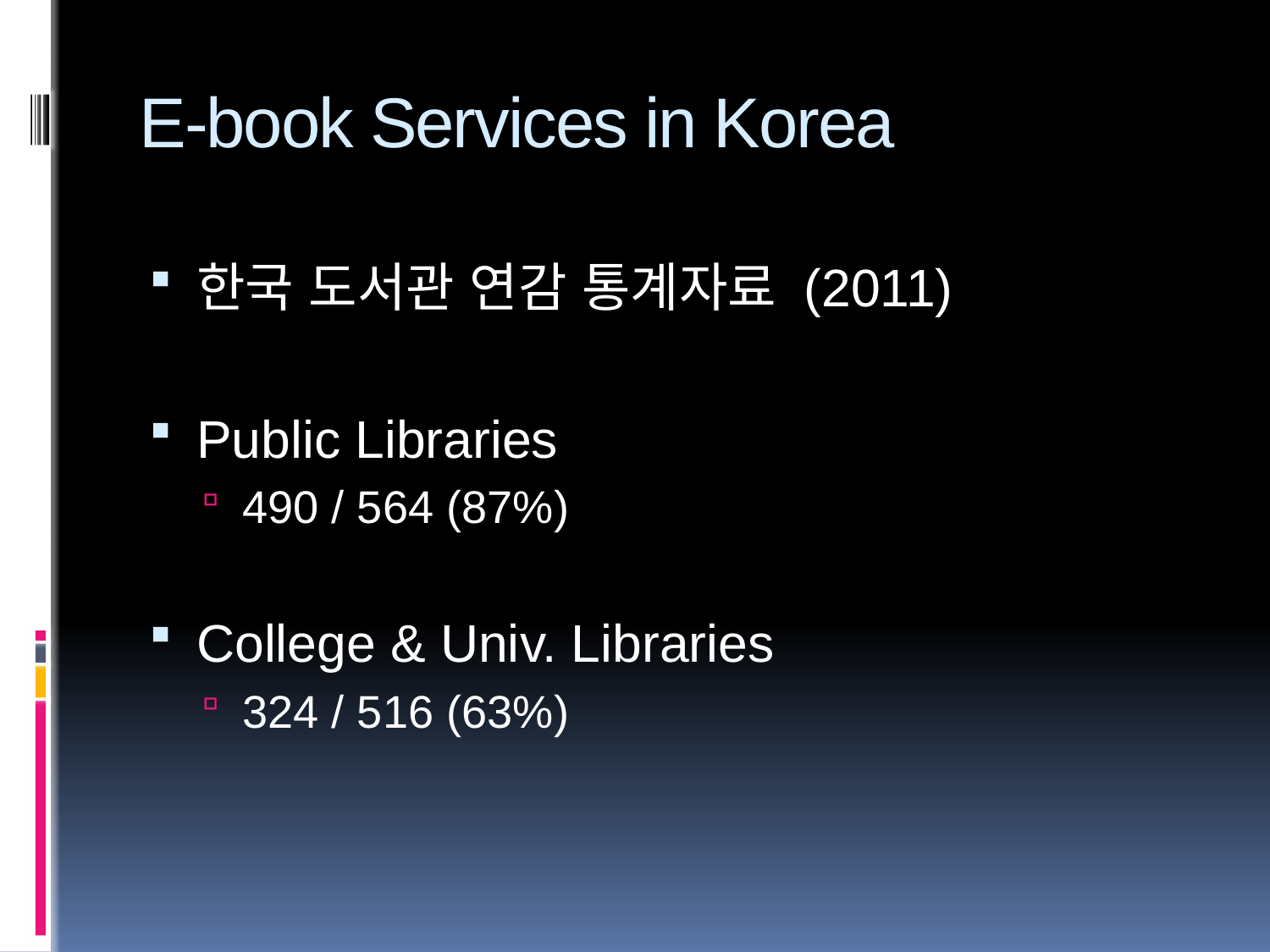

# E-book Services in Korea
한국 도서관 연감 통계자료 (2011)

Public Libraries
490 / 564 (87%)

College & Univ. Libraries
324 / 516 (63%)